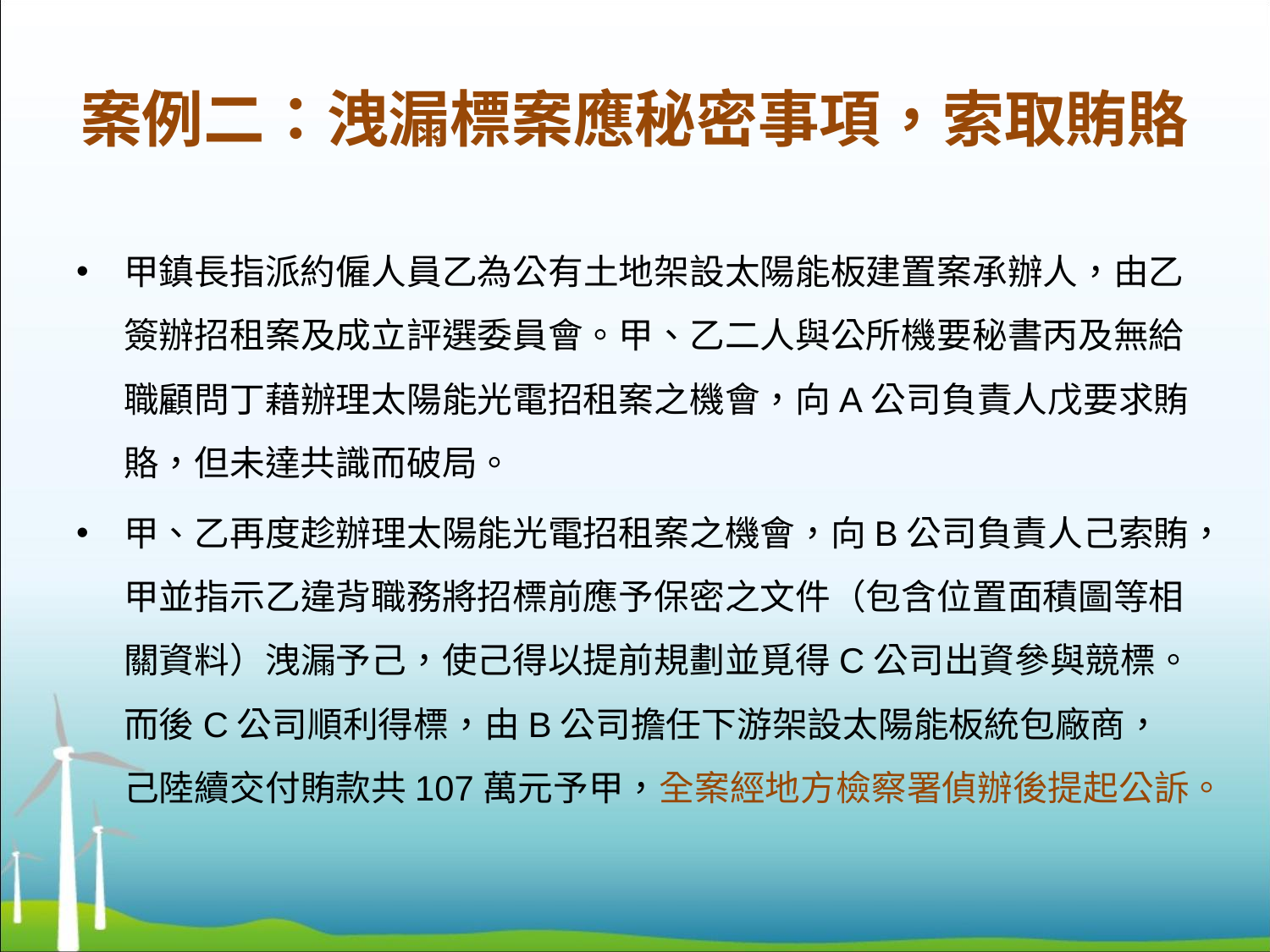

# 案例二：洩漏標案應秘密事項，索取賄賂
甲鎮長指派約僱人員乙為公有土地架設太陽能板建置案承辦人，由乙簽辦招租案及成立評選委員會。甲、乙二人與公所機要秘書丙及無給職顧問丁藉辦理太陽能光電招租案之機會，向A公司負責人戊要求賄賂，但未達共識而破局。
甲、乙再度趁辦理太陽能光電招租案之機會，向B公司負責人己索賄，甲並指示乙違背職務將招標前應予保密之文件（包含位置面積圖等相關資料）洩漏予己，使己得以提前規劃並覓得C公司出資參與競標。而後C公司順利得標，由B公司擔任下游架設太陽能板統包廠商，己陸續交付賄款共107萬元予甲，全案經地方檢察署偵辦後提起公訴。